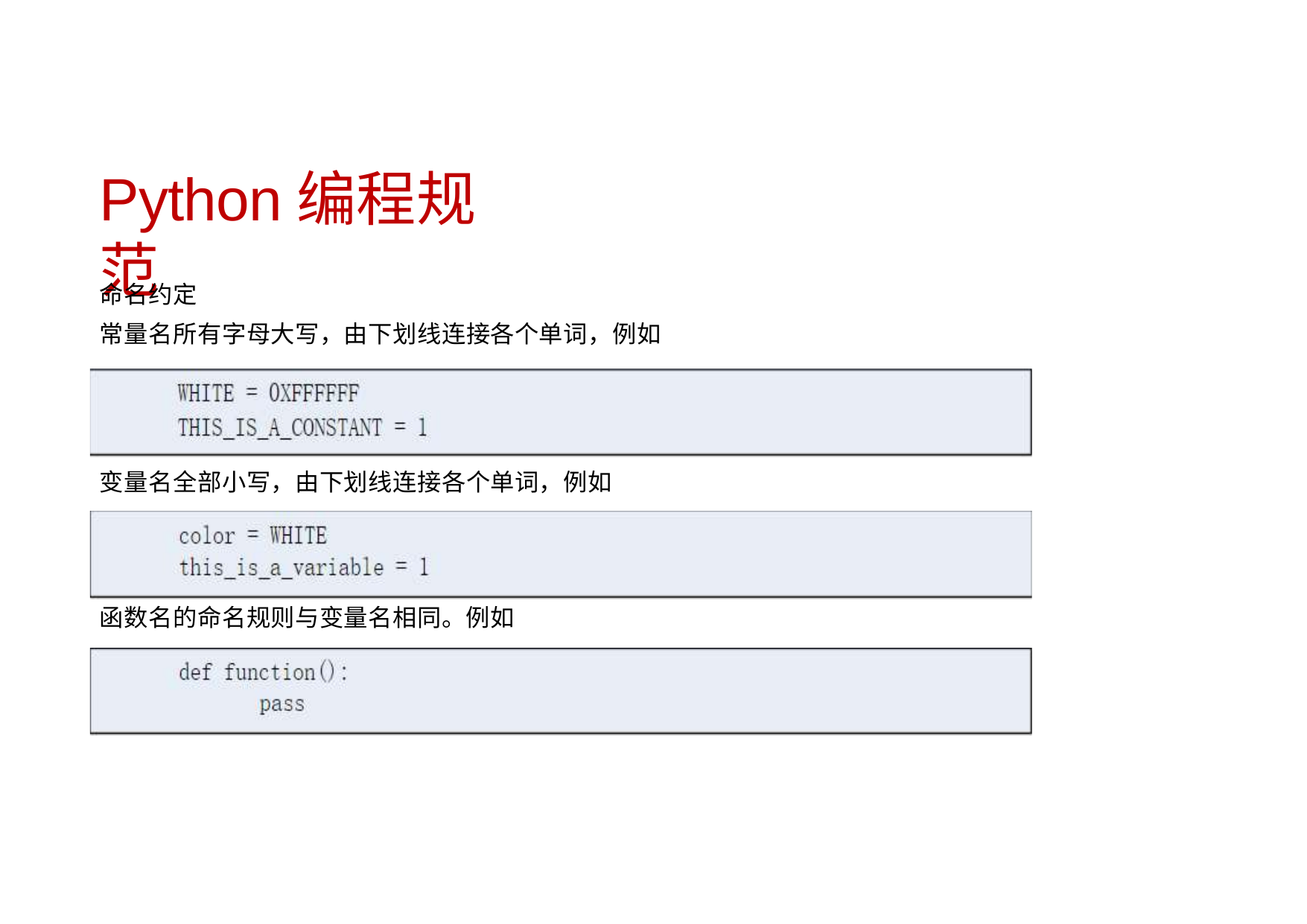

# Python编程规范
命名约定
常量名所有字母大写，由下划线连接各个单词，例如

变量名全部小写，由下划线连接各个单词，例如

函数名的命名规则与变量名相同。例如